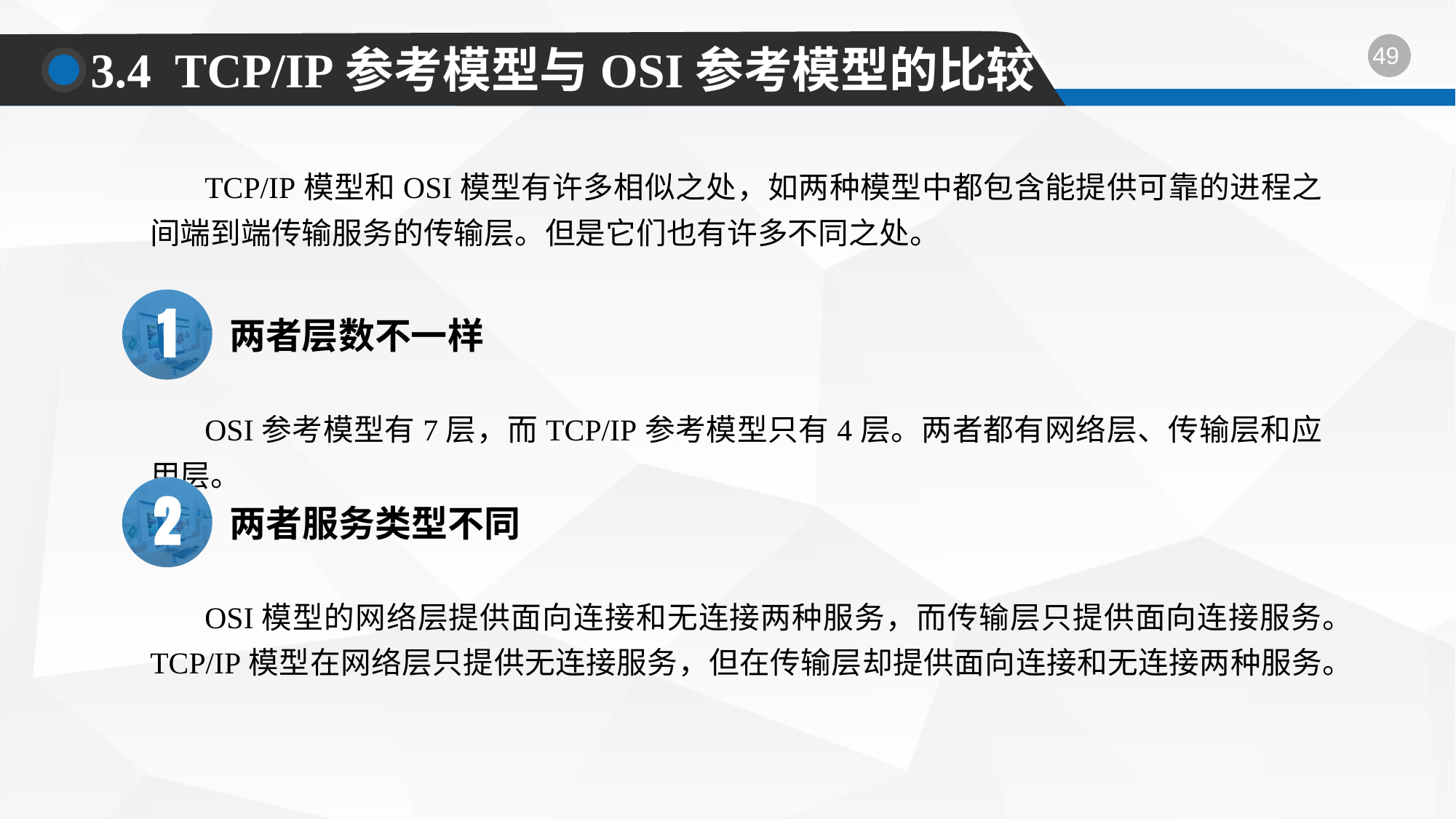

3.4  TCP/IP参考模型与OSI参考模型的比较
TCP/IP模型和OSI模型有许多相似之处，如两种模型中都包含能提供可靠的进程之间端到端传输服务的传输层。但是它们也有许多不同之处。

1
两者层数不一样
OSI参考模型有7层，而TCP/IP参考模型只有4层。两者都有网络层、传输层和应用层。

2
两者服务类型不同
OSI模型的网络层提供面向连接和无连接两种服务，而传输层只提供面向连接服务。TCP/IP模型在网络层只提供无连接服务，但在传输层却提供面向连接和无连接两种服务。